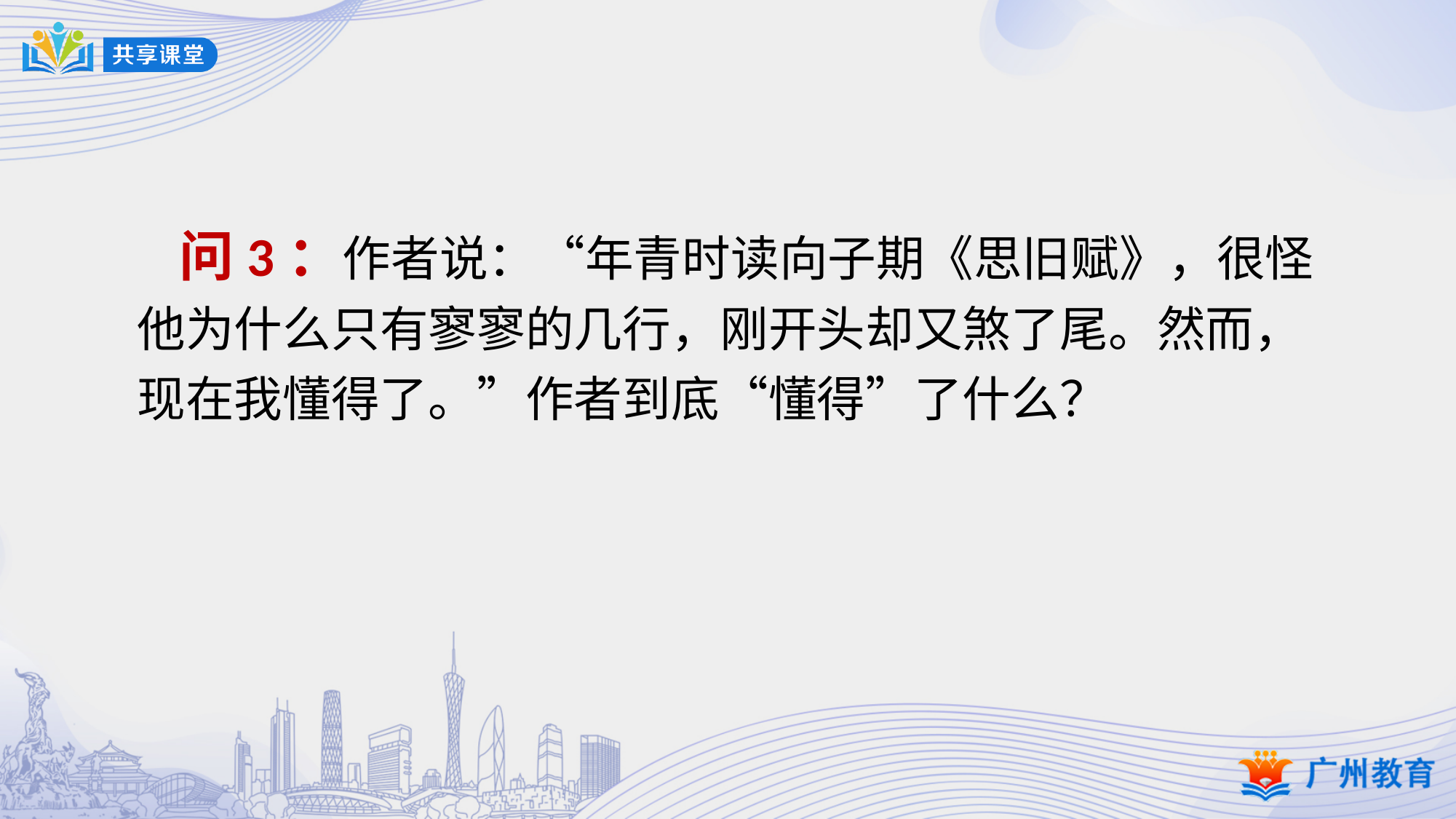

问3：作者说：“年青时读向子期《思旧赋》，很怪他为什么只有寥寥的几行，刚开头却又煞了尾。然而，现在我懂得了。”作者到底“懂得”了什么？